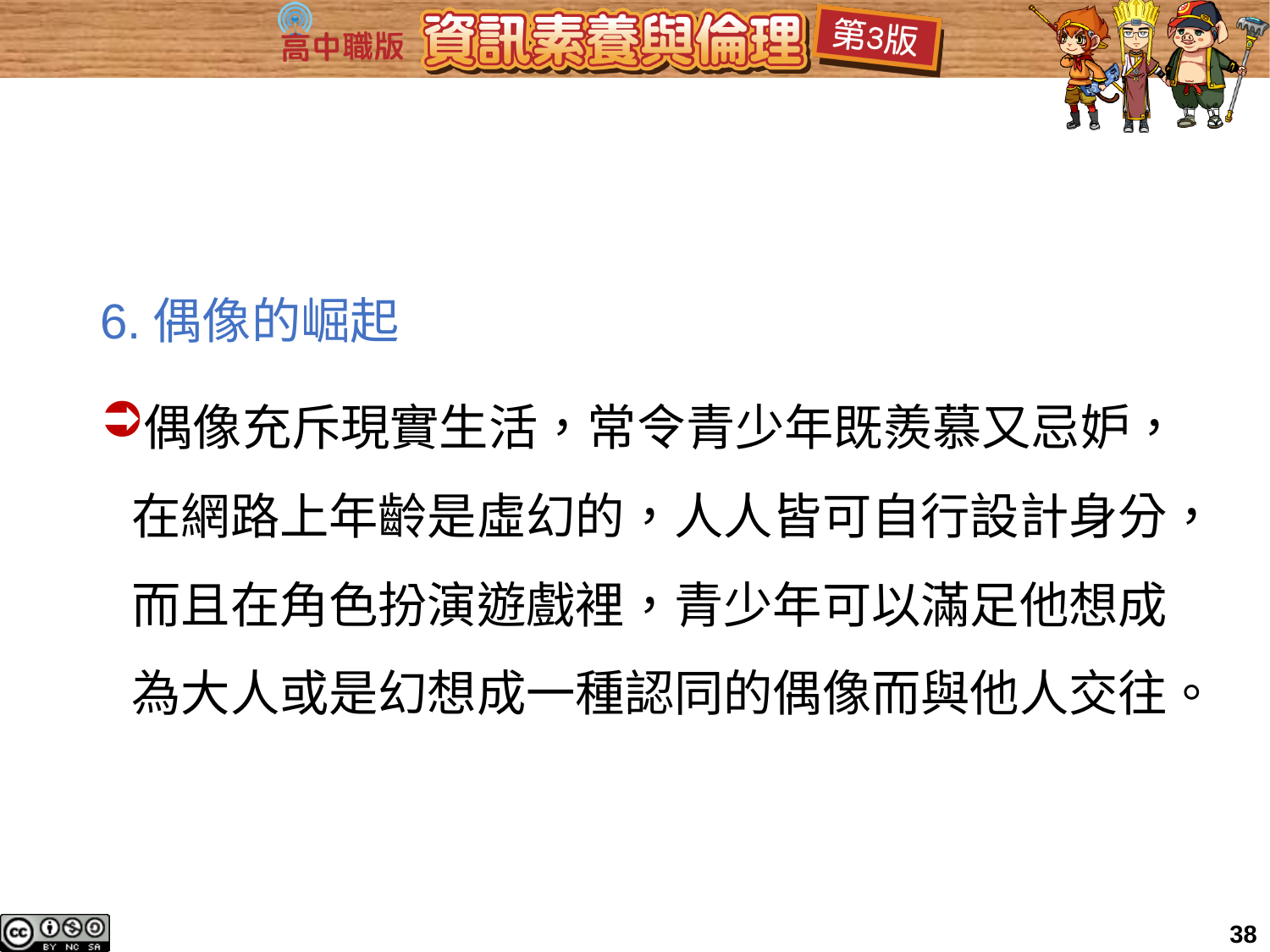

#
6.偶像的崛起
偶像充斥現實生活，常令青少年既羨慕又忌妒，在網路上年齡是虛幻的，人人皆可自行設計身分，而且在角色扮演遊戲裡，青少年可以滿足他想成為大人或是幻想成一種認同的偶像而與他人交往。

38